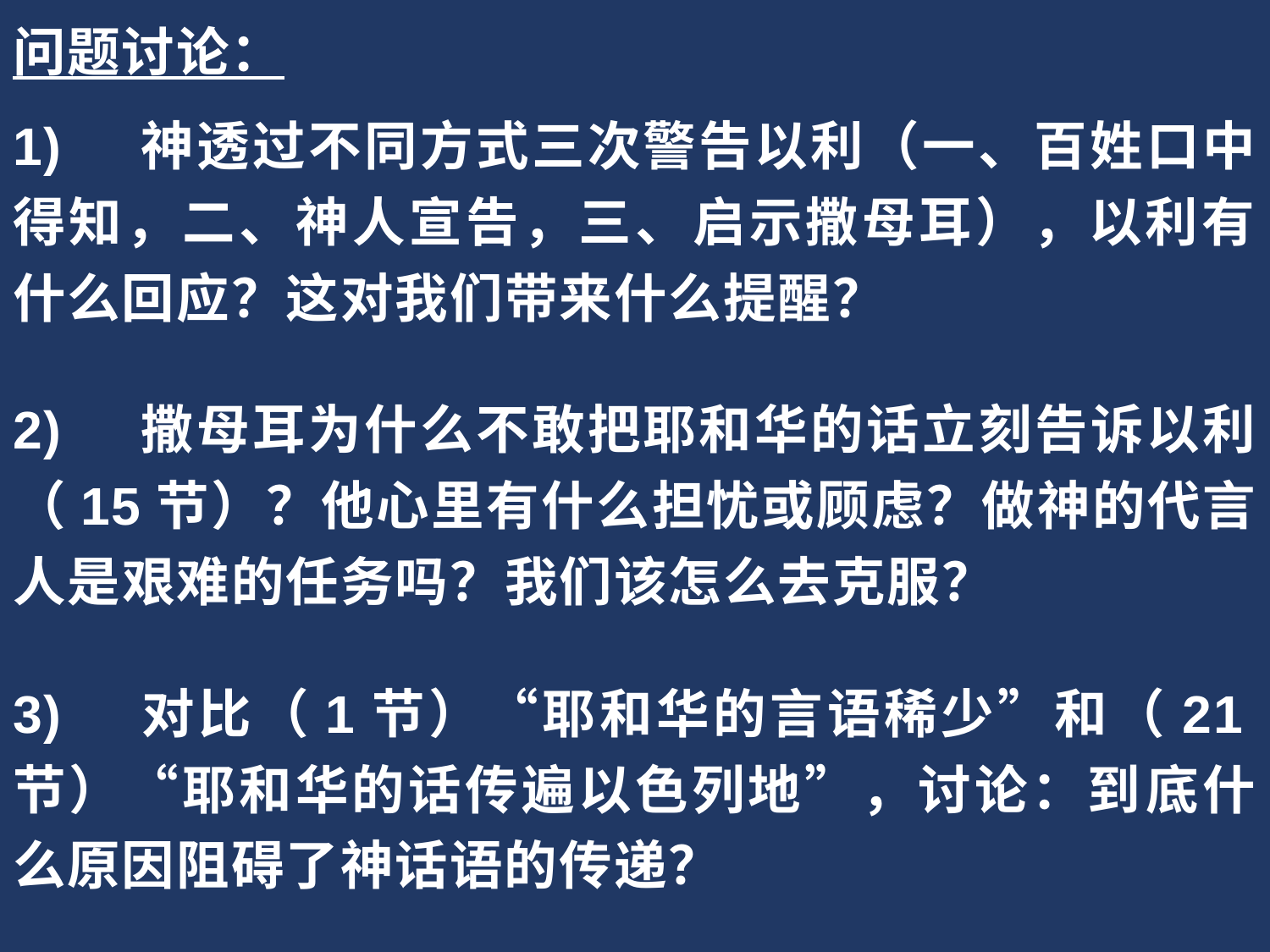

问题讨论：
1)	神透过不同方式三次警告以利（一、百姓口中得知，二、神人宣告，三、启示撒母耳），以利有什么回应？这对我们带来什么提醒？

2)	撒母耳为什么不敢把耶和华的话立刻告诉以利（15节）？他心里有什么担忧或顾虑？做神的代言人是艰难的任务吗？我们该怎么去克服？

3)	对比（1节）“耶和华的言语稀少”和（21节）“耶和华的话传遍以色列地”，讨论：到底什么原因阻碍了神话语的传递？